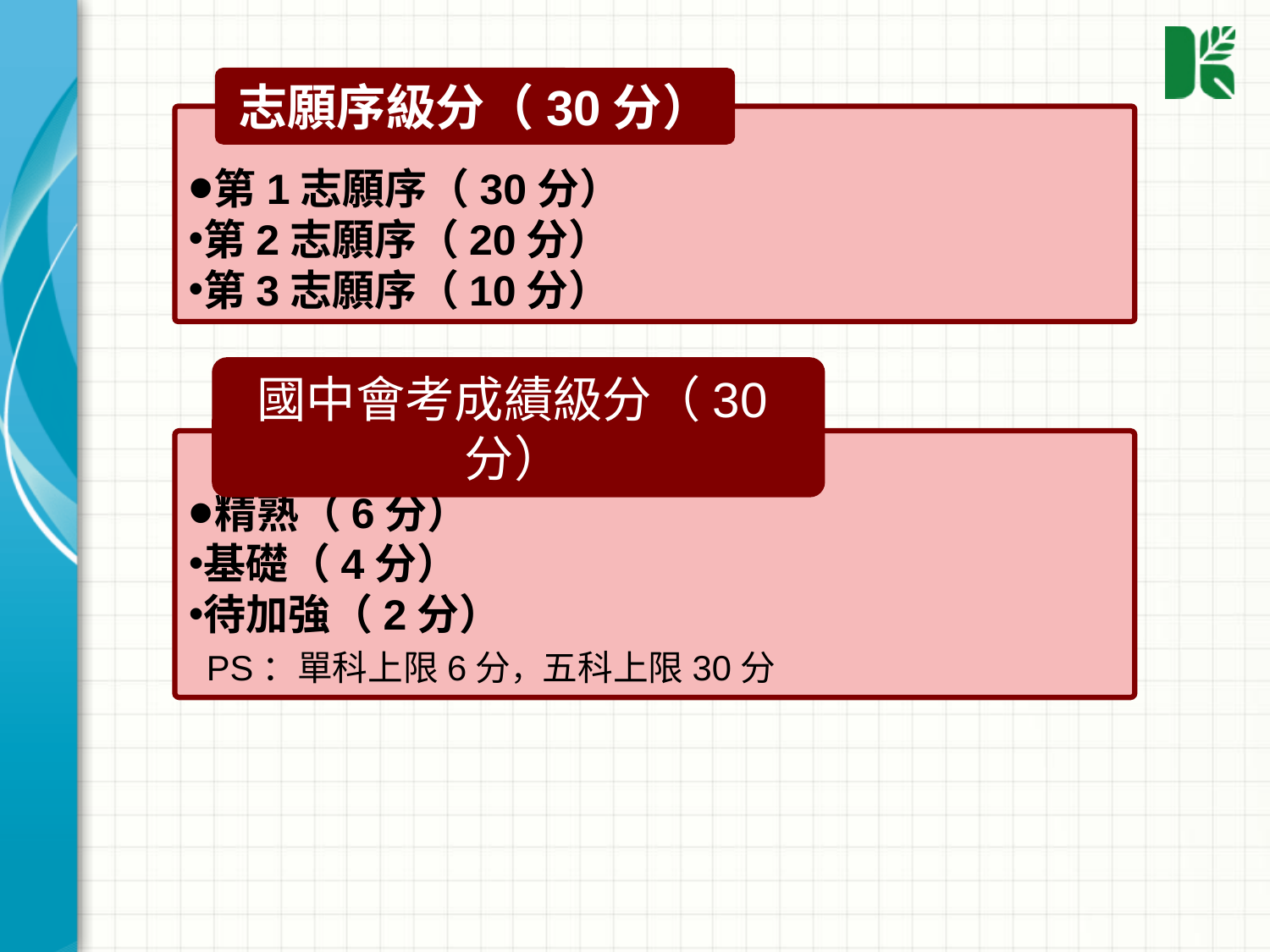

志願序級分（30分）

第1志願序（30分）
第2志願序（20分）
第3志願序（10分）
國中會考成績級分（30分）

精熟（6分）
基礎（4分）
待加強（2分）
  PS：單科上限6分，五科上限30分